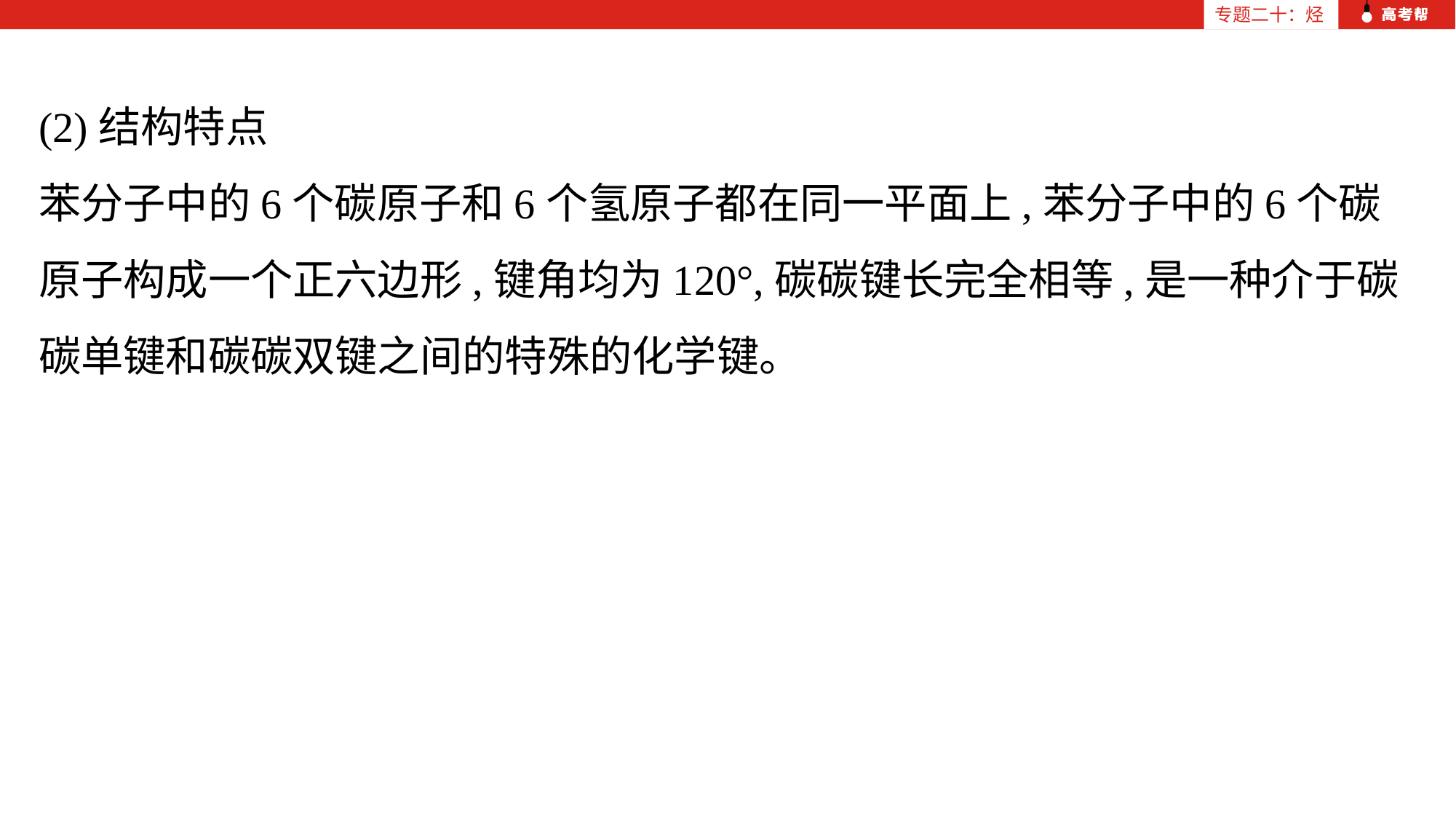

专题二十：烃
(2)结构特点
苯分子中的6个碳原子和6个氢原子都在同一平面上,苯分子中的6个碳原子构成一个正六边形,键角均为120°,碳碳键长完全相等,是一种介于碳碳单键和碳碳双键之间的特殊的化学键。